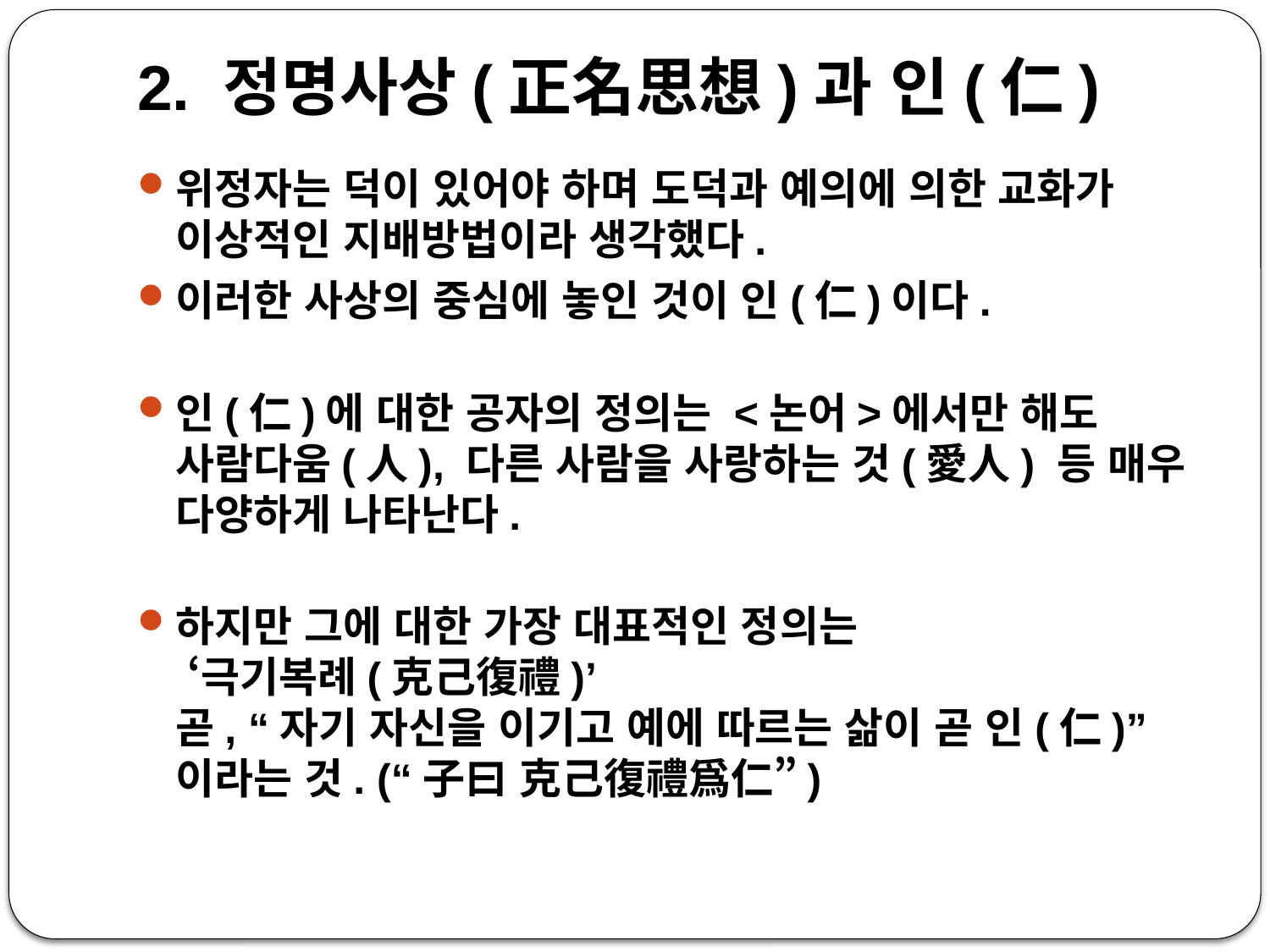

# 2. 정명사상(正名思想)과 인(仁)
위정자는 덕이 있어야 하며 도덕과 예의에 의한 교화가
이상적인 지배방법이라 생각했다.
이러한 사상의 중심에 놓인 것이 인(仁)이다.
인(仁)에 대한 공자의 정의는 <논어>에서만 해도 사람다움(人), 다른 사람을 사랑하는 것(愛人) 등 매우 다양하게 나타난다.
하지만 그에 대한 가장 대표적인 정의는
 ‘극기복례(克己復禮)’
곧, “자기 자신을 이기고 예에 따르는 삶이 곧 인(仁)”이라는 것. (“子曰 克己復禮爲仁”)